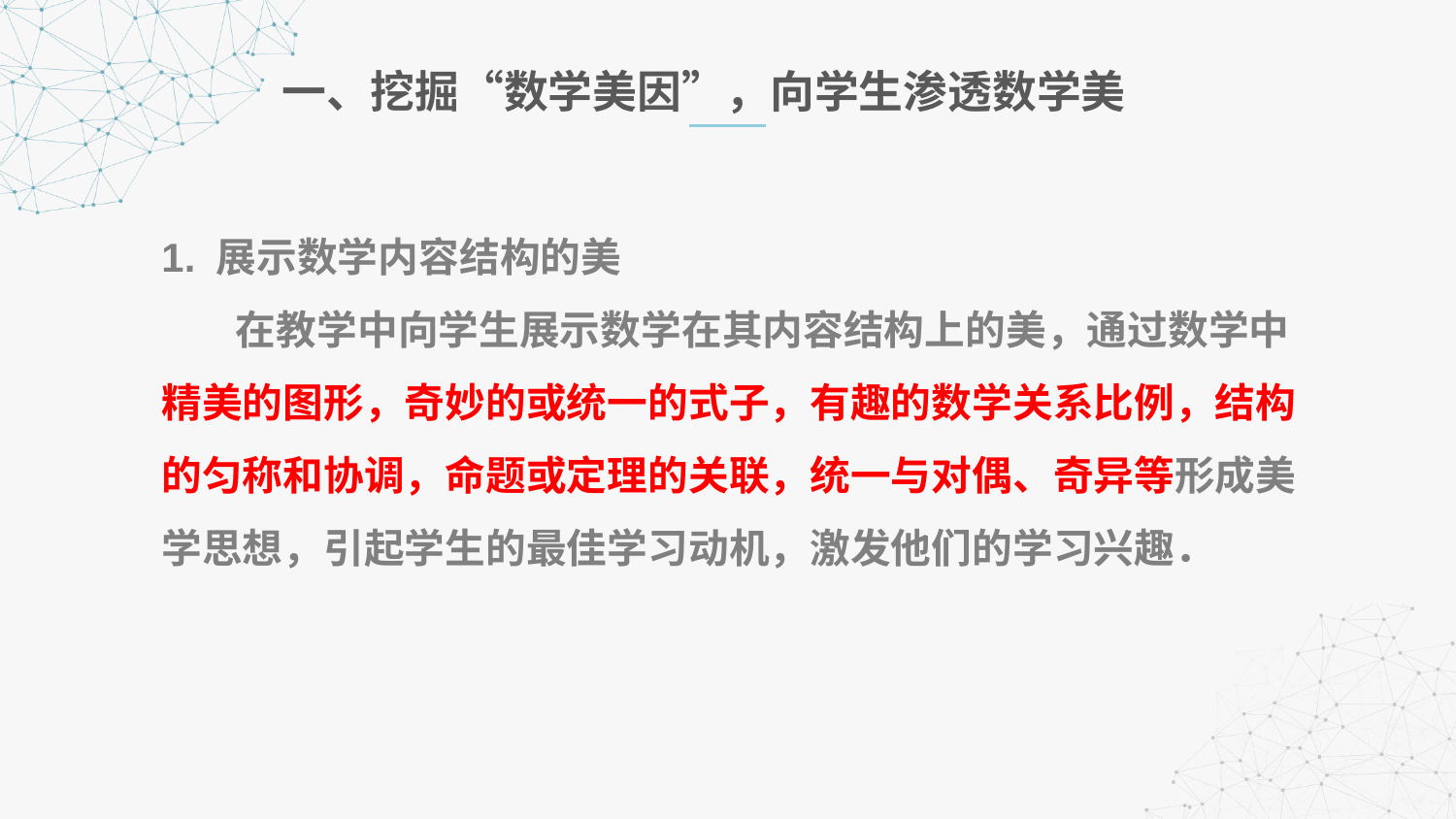

一、挖掘“数学美因”，向学生渗透数学美

1. 展示数学内容结构的美
       在教学中向学生展示数学在其内容结构上的美，通过数学中精美的图形，奇妙的或统一的式子，有趣的数学关系比例，结构的匀称和协调，命题或定理的关联，统一与对偶、奇异等形成美学思想，引起学生的最佳学习动机，激发他们的学习兴趣．